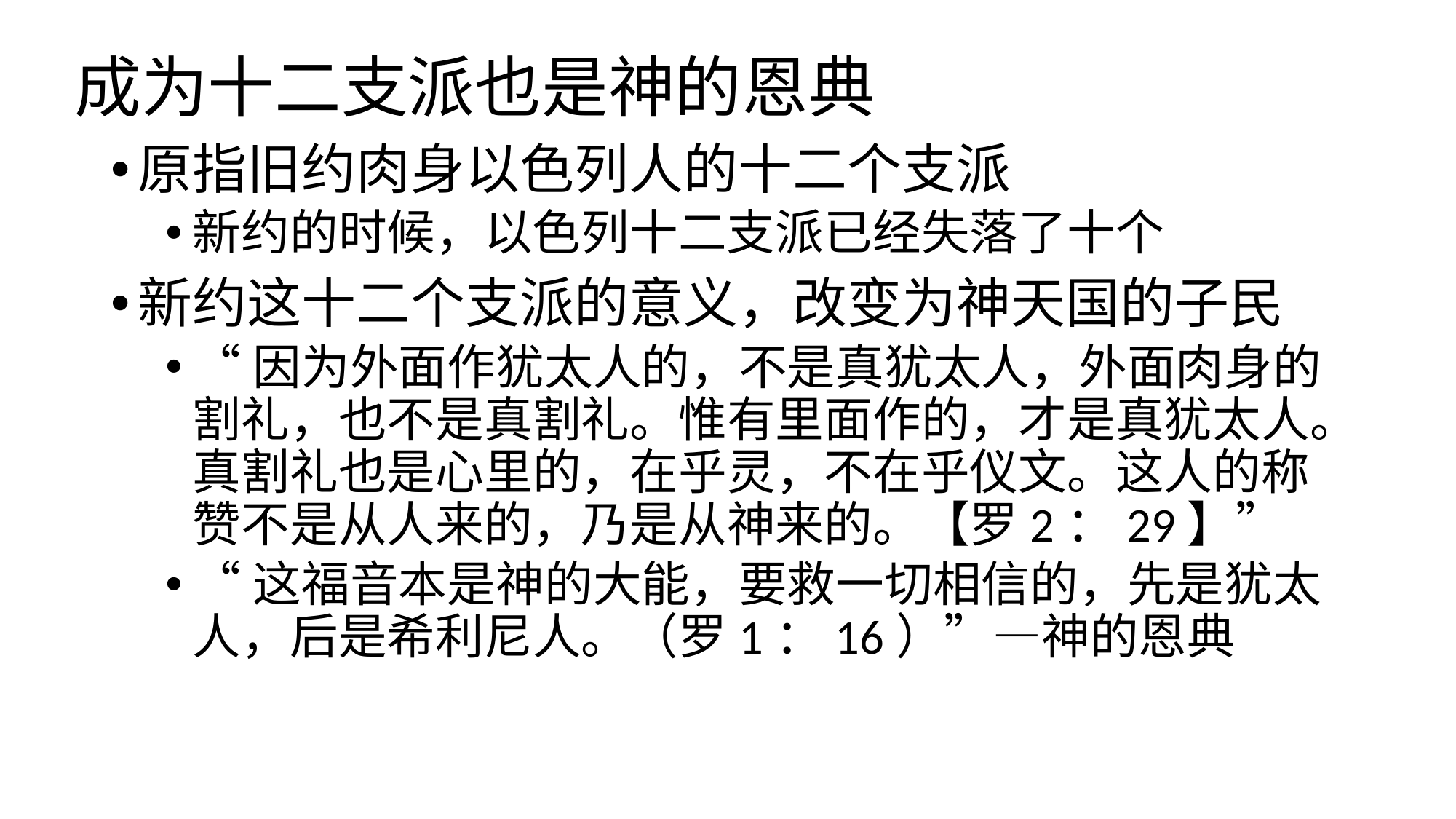

# 成为十二支派也是神的恩典
原指旧约肉身以色列人的十二个支派
新约的时候，以色列十二支派已经失落了十个
新约这十二个支派的意义，改变为神天国的子民
“因为外面作犹太人的，不是真犹太人，外面肉身的割礼，也不是真割礼。惟有里面作的，才是真犹太人。真割礼也是心里的，在乎灵，不在乎仪文。这人的称赞不是从人来的，乃是从神来的。【罗2：29】”
“这福音本是神的大能，要救一切相信的，先是犹太人，后是希利尼人。（罗1：16）”—神的恩典